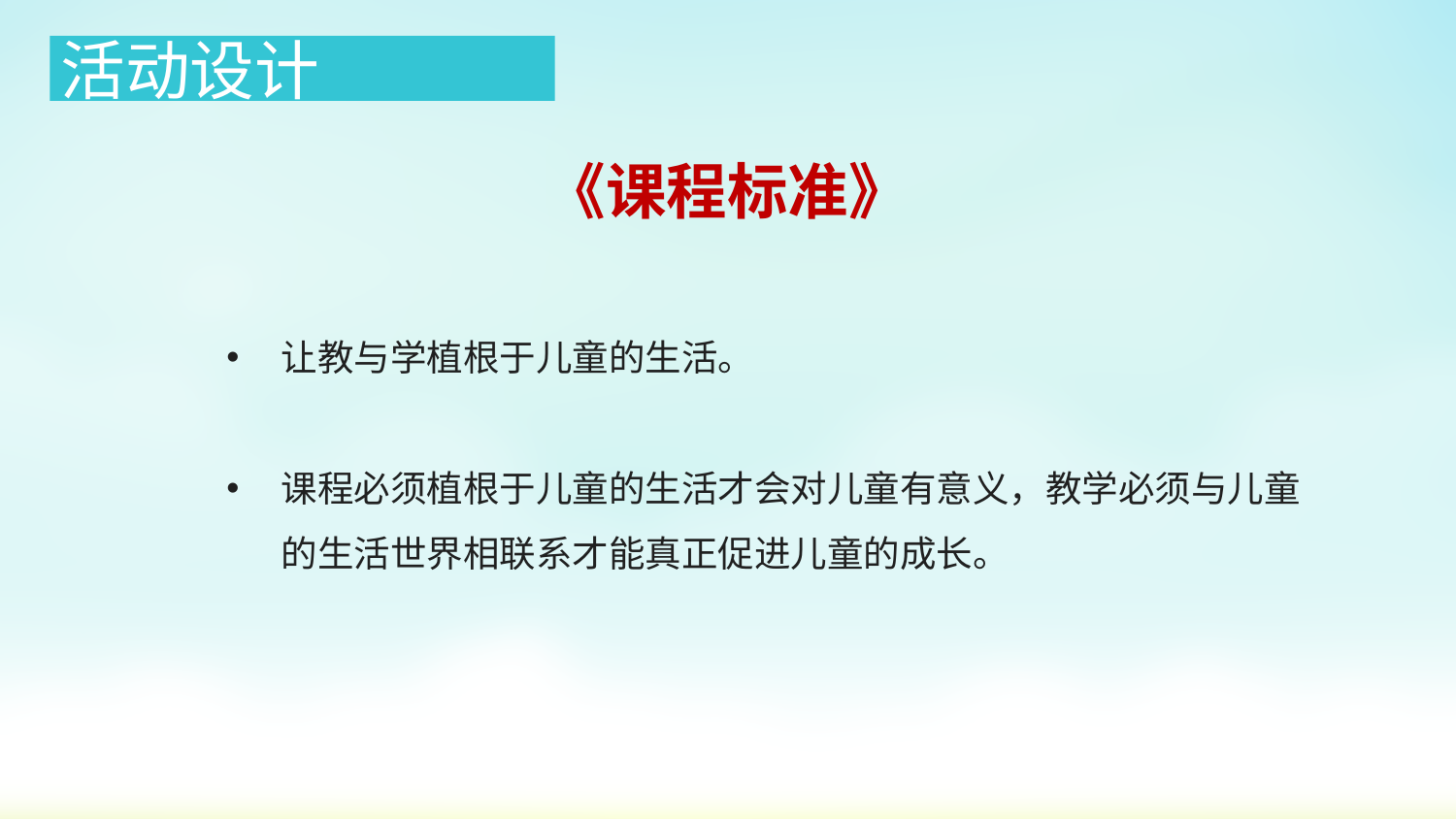

活动设计
《课程标准》
让教与学植根于儿童的生活。

课程必须植根于儿童的生活才会对儿童有意义，教学必须与儿童的生活世界相联系才能真正促进儿童的成长。